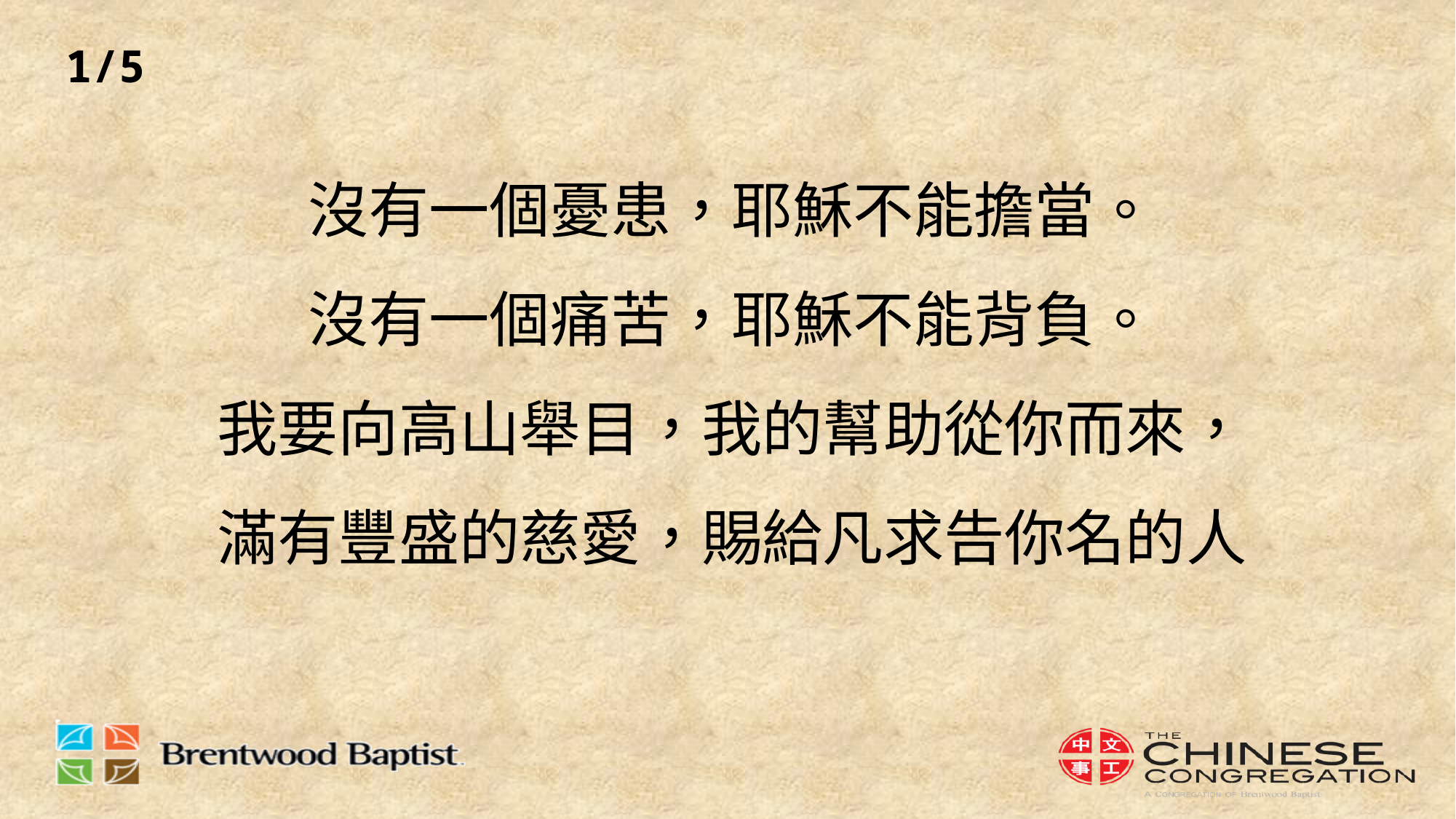

1/5
沒有一個憂患，耶穌不能擔當。
沒有一個痛苦，耶穌不能背負。
我要向高山舉目，我的幫助從你而來，
滿有豐盛的慈愛，賜給凡求告你名的人